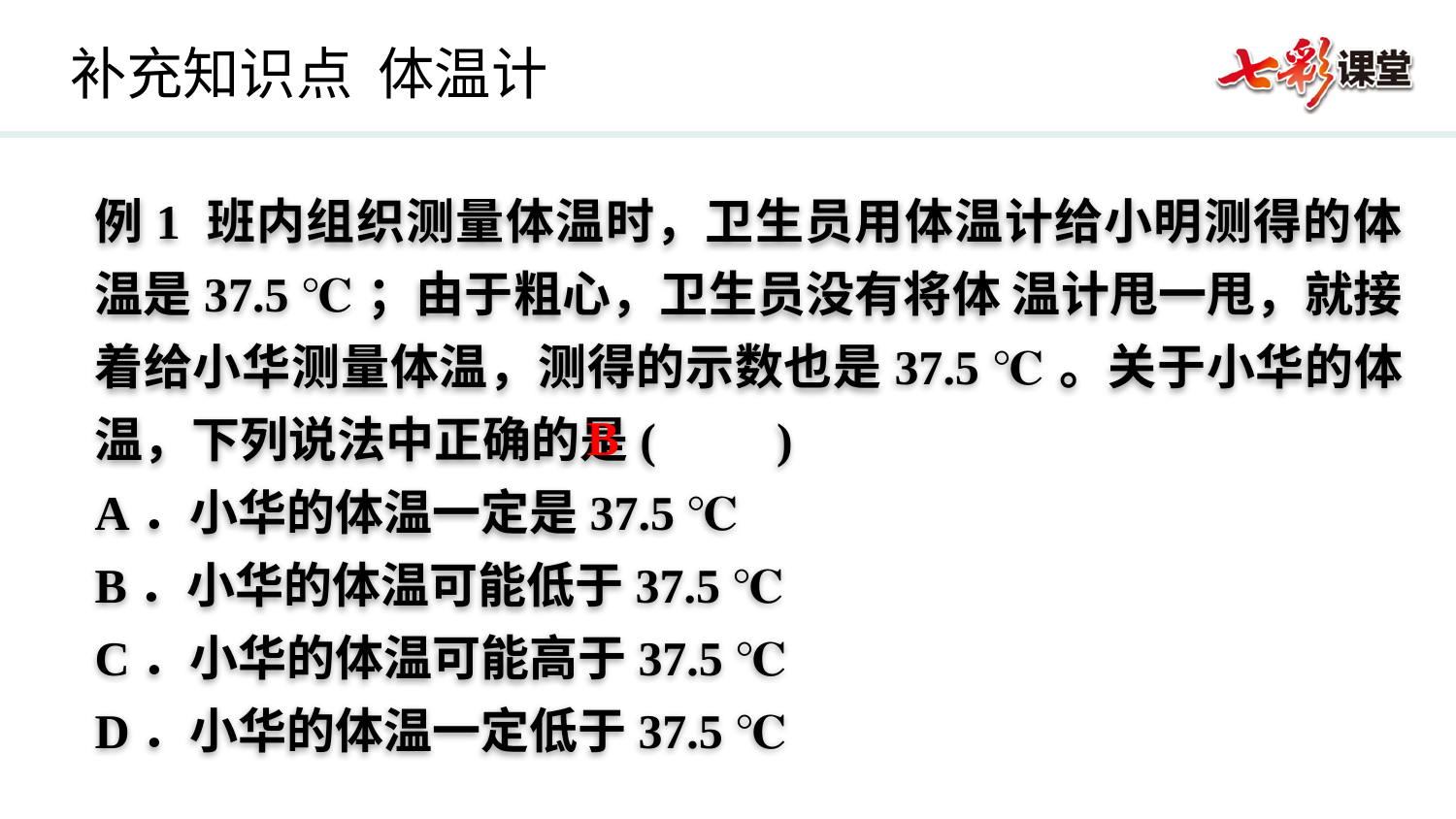

补充知识点  体温计
例1 班内组织测量体温时，卫生员用体温计给小明测得的体温是37.5 ℃；由于粗心，卫生员没有将体 温计甩一甩，就接着给小华测量体温，测得的示数也是37.5 ℃。关于小华的体温，下列说法中正确的是(　　)
A．小华的体温一定是37.5 ℃
B．小华的体温可能低于37.5 ℃
C．小华的体温可能高于37.5 ℃
D．小华的体温一定低于37.5 ℃
B